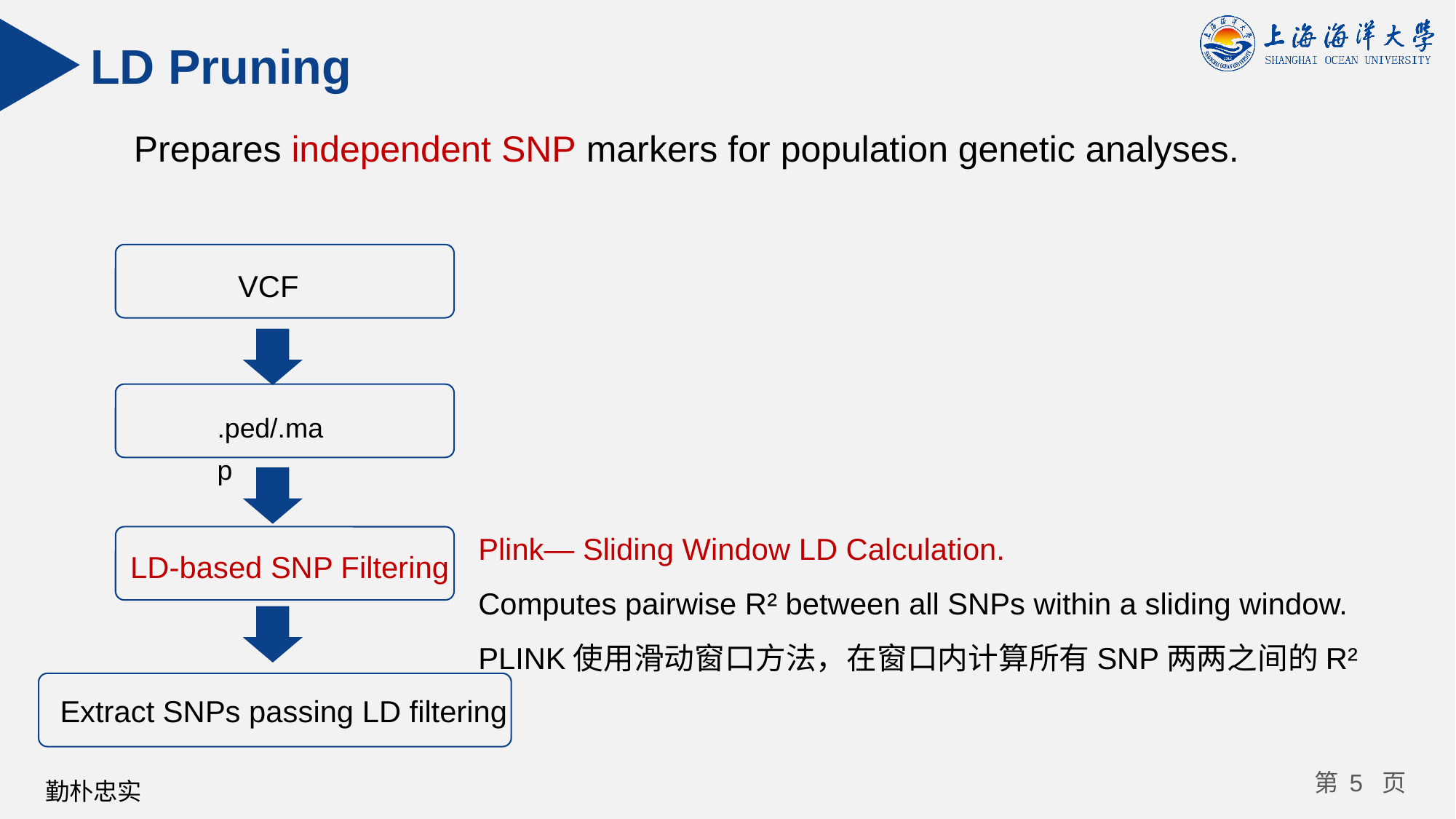

LD Pruning

Prepares independent SNP markers for population genetic analyses.

VCF

LD-based SNP Filtering

Extract SNPs passing LD filtering
.ped/.map
Plink— Sliding Window LD Calculation.
Computes pairwise R² between all SNPs within a sliding window.
PLINK使用滑动窗口方法，在窗口内计算所有SNP两两之间的R²